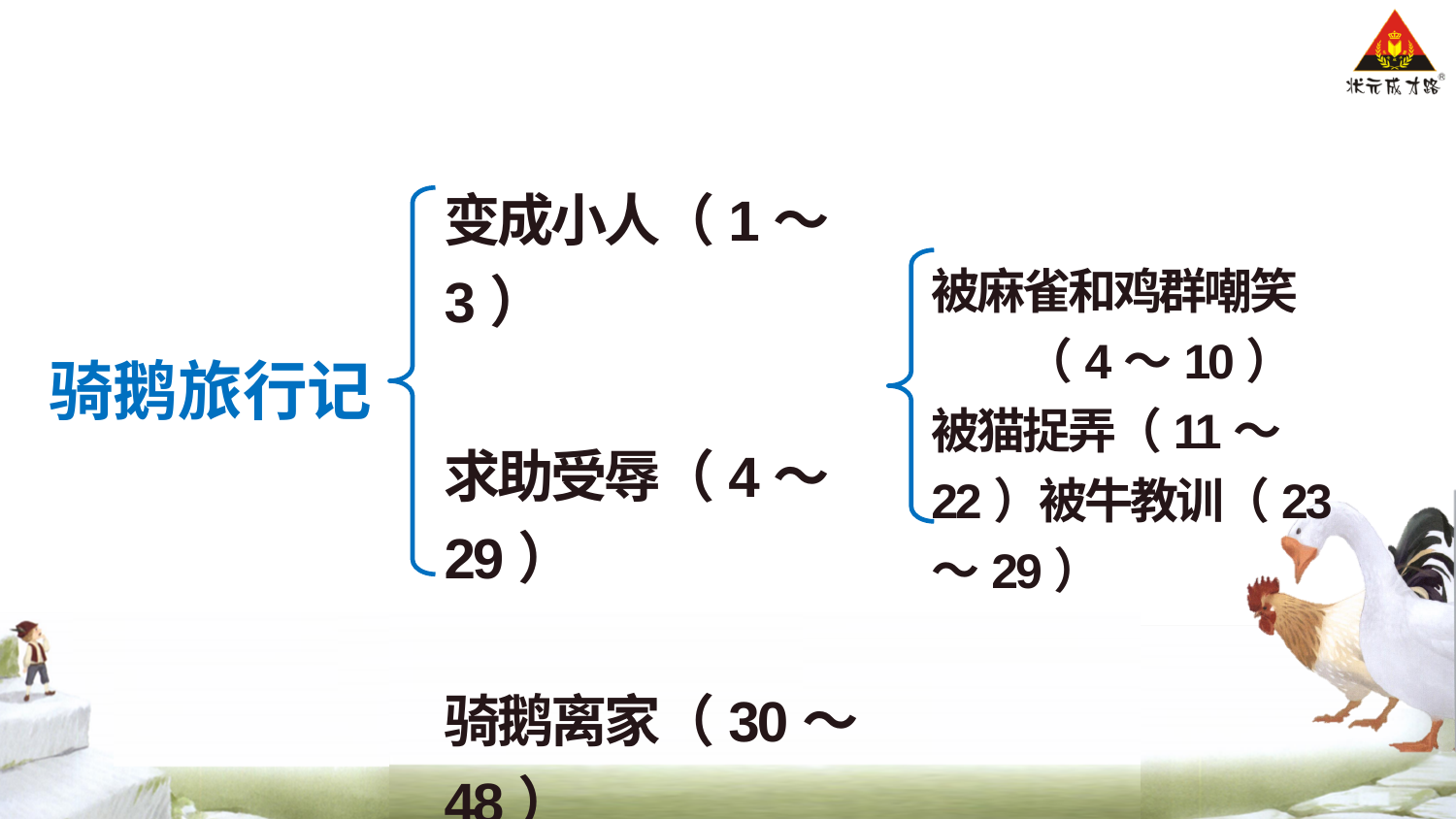

变成小人（1～3）

求助受辱（4～29）

骑鹅离家（30～48）

被麻雀和鸡群嘲笑
          （4～10）
被猫捉弄（11～22）被牛教训（23～29）

骑鹅旅行记